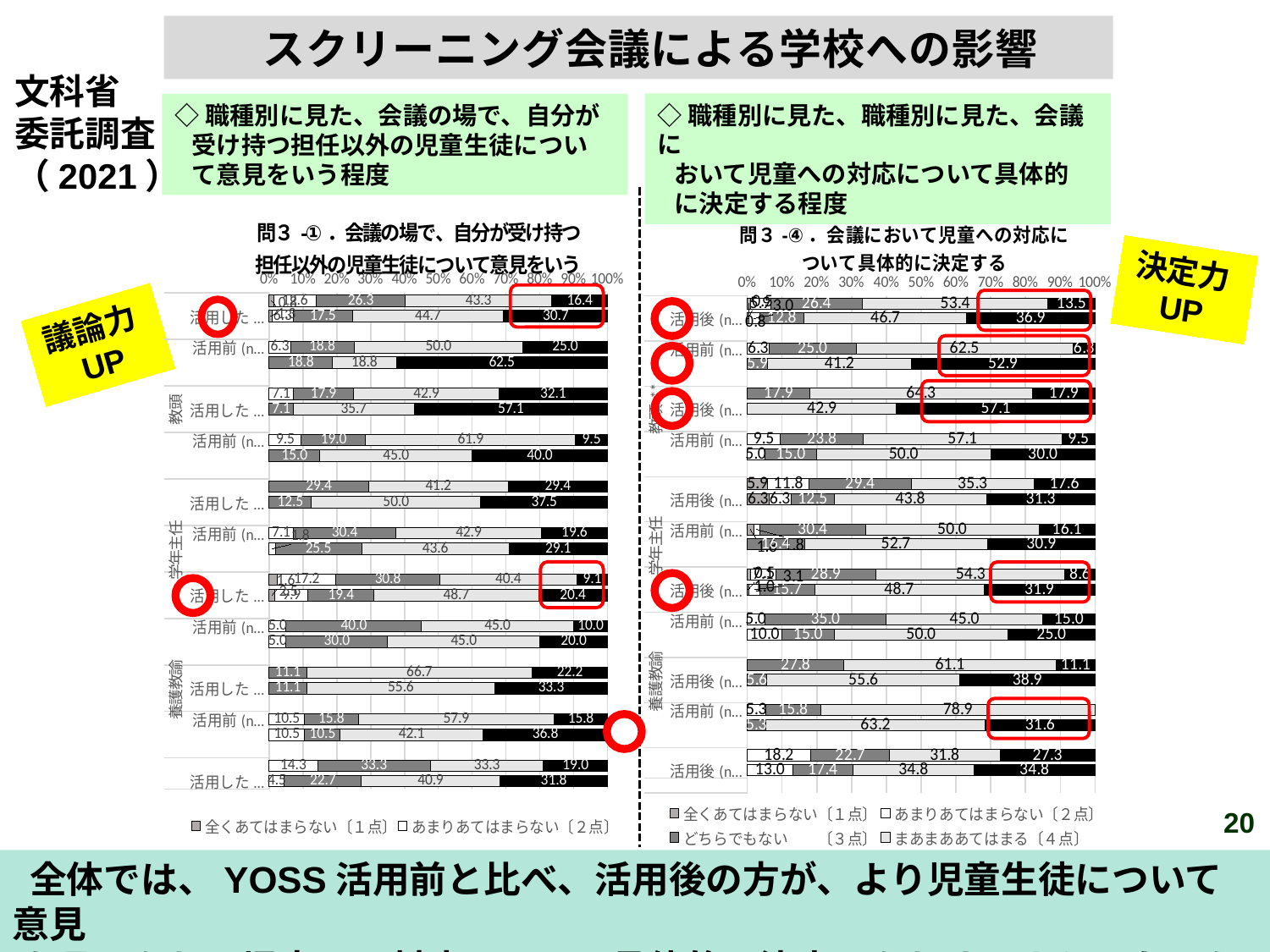

スクリーニング会議による学校への影響
文科省
委託調査
（2021）
◇職種別に見た、職種別に見た、会議に
   おいて児童への対応について具体的
   に決定する程度
◇職種別に見た、会議の場で、自分が
   受け持つ担任以外の児童生徒につい
   て意見をいう程度

### Chart: 問３-①．会議の場で、自分が受け持つ担任以外の児童生徒について意見をいう

| Category | 全くあてはまらない〔１点〕 | あまりあてはまらない〔２点〕 | どちらでもない　　〔３点〕 | まあまああてはまる〔４点〕 | おおいにあてはまる〔５点〕 |
|---|---|---|---|---|---|
| 活用前(n=372) | 1.3 | 12.6 | 26.3 | 43.3 | 16.4 |
| 活用した後(n=365) | 0.8 | 6.3 | 17.5 | 44.7 | 30.7 |
|  | None | None | None | None | None |
| 活用前(n=16) | 0.0 | 6.3 | 18.8 | 50.0 | 25.0 |
| 活用した後(n=16) | 0.0 | 0.0 | 18.8 | 18.8 | 62.5 |
|  | None | None | None | None | None |
| 活用前(n=28) | 0.0 | 7.1 | 17.9 | 42.9 | 32.1 |
| 活用した後(n=28) | 0.0 | 0.0 | 7.1 | 35.7 | 57.1 |
|  | None | None | None | None | None |
| 活用前(n=21) | 0.0 | 9.5 | 19.0 | 61.9 | 9.5 |
| 活用した後(n=20) | 0.0 | 0.0 | 15.0 | 45.0 | 40.0 |
|  | None | None | None | None | None |
| 活用前(n=17) | 0.0 | 0.0 | 29.4 | 41.2 | 29.4 |
| 活用した後(n=16) | 0.0 | 0.0 | 12.5 | 50.0 | 37.5 |
|  | None | None | None | None | None |
| 活用前(n=56) | 0.0 | 7.1 | 30.4 | 42.9 | 19.6 |
| 活用した後(n=55) | 0.0 | 1.8 | 25.5 | 43.6 | 29.1 |
|  | None | None | None | None | None |
| 活用前(n=198) | 2.5 | 17.2 | 30.8 | 40.4 | 9.1 |
| 活用した後(n=191) | 1.6 | 9.9 | 19.4 | 48.7 | 20.4 |
|  | None | None | None | None | None |
| 活用前(n=20) | 0.0 | 5.0 | 40.0 | 45.0 | 10.0 |
| 活用した後(n=20) | 0.0 | 5.0 | 30.0 | 45.0 | 20.0 |
|  | None | None | None | None | None |
| 活用前(n=18) | 0.0 | 0.0 | 11.1 | 66.7 | 22.2 |
| 活用した後(n=18) | 0.0 | 0.0 | 11.1 | 55.6 | 33.3 |
|  | None | None | None | None | None |
| 活用前(n=19) | 0.0 | 10.5 | 15.8 | 57.9 | 15.8 |
| 活用した後(n=19) | 0.0 | 10.5 | 10.5 | 42.1 | 36.8 |
|  | None | None | None | None | None |
| 活用前(n=21) | 0.0 | 14.3 | 33.3 | 33.3 | 19.0 |
| 活用した後(n=22) | 0.0 | 4.5 | 22.7 | 40.9 | 31.8 |

### Chart: 問３-④．会議において児童への対応について具体的に決定する

| Category | 全くあてはまらない〔１点〕 | あまりあてはまらない〔２点〕 | どちらでもない　　〔３点〕 | まあまああてはまる〔４点〕 | おおいにあてはまる〔５点〕 |
|---|---|---|---|---|---|
| 活用前(n=371) | 0.8 | 5.9 | 26.4 | 53.4 | 13.5 |
| 活用後(n=366) | 0.5 | 3.0 | 12.8 | 46.7 | 36.9 |
|  | None | None | None | None | None |
| 活用前(n=16) | 0.0 | 6.3 | 25.0 | 62.5 | 6.3 |
| 活用後(n=17) | 0.0 | 0.0 | 5.9 | 41.2 | 52.9 |
|  | None | None | None | None | None |
| 活用前(n=28) | 0.0 | 0.0 | 17.9 | 64.3 | 17.9 |
| 活用後(n=28) | 0.0 | 0.0 | 0.0 | 42.9 | 57.1 |
|  | None | None | None | None | None |
| 活用前(n=21) | 0.0 | 9.5 | 23.8 | 57.1 | 9.5 |
| 活用後(n=20) | 0.0 | 5.0 | 15.0 | 50.0 | 30.0 |
|  | None | None | None | None | None |
| 活用前(n=17) | 5.9 | 11.8 | 29.4 | 35.3 | 17.6 |
| 活用後(n=16) | 6.3 | 6.3 | 12.5 | 43.8 | 31.3 |
|  | None | None | None | None | None |
| 活用前(n=56) | 1.8 | 1.8 | 30.4 | 50.0 | 16.1 |
| 活用後(n=55) | 0.0 | 0.0 | 16.4 | 52.7 | 30.9 |
|  | None | None | None | None | None |
| 活用前(n=197) | 1.0 | 7.1 | 28.9 | 54.3 | 8.6 |
| 活用後(n=191) | 0.5 | 3.1 | 15.7 | 48.7 | 31.9 |
|  | None | None | None | None | None |
| 活用前(n=20) | 0.0 | 5.0 | 35.0 | 45.0 | 15.0 |
| 活用後(n=20) | 0.0 | 10.0 | 15.0 | 50.0 | 25.0 |
|  | None | None | None | None | None |
| 活用前(n=18) | 0.0 | 0.0 | 27.8 | 61.1 | 11.1 |
| 活用後(n=18) | 0.0 | 0.0 | 5.6 | 55.6 | 38.9 |
|  | None | None | None | None | None |
| 活用前(n=19) | 0.0 | 5.3 | 15.8 | 78.9 | 0.0 |
| 活用後(n=19) | 0.0 | 0.0 | 5.3 | 63.2 | 31.6 |
|  | None | None | None | None | None |
| 活用前(n=22) | 0.0 | 18.2 | 22.7 | 31.8 | 27.3 |
| 活用後(n=23) | 0.0 | 13.0 | 17.4 | 34.8 | 34.8 |

決定力UP
議論力UP
20
 全体では、YOSS活用前と比べ、活用後の方が、より児童生徒について意見
 を言ったり、児童への対応について具体的に決定したりするようになった。